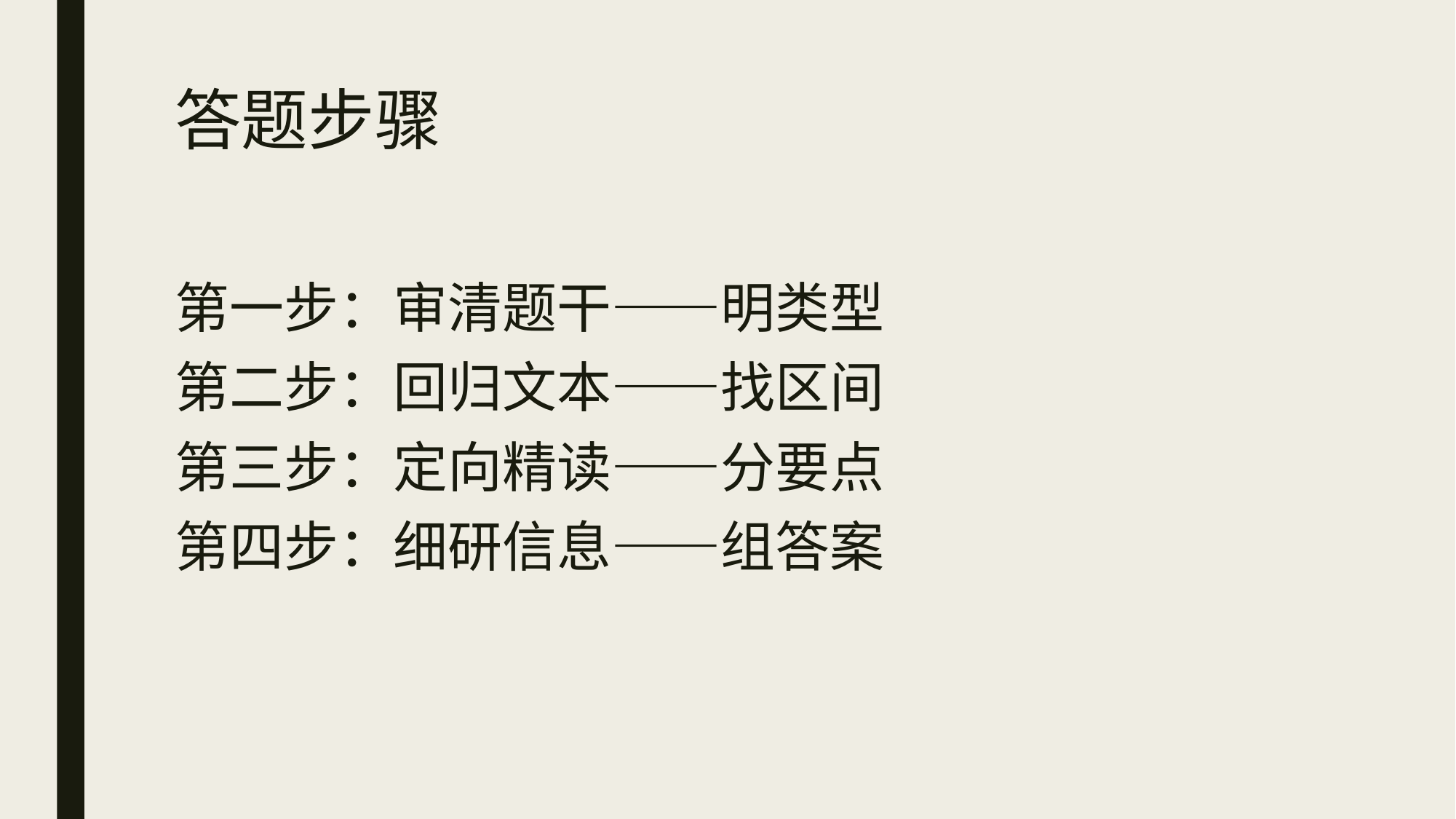

# 答题步骤
第一步：审清题干——明类型
第二步：回归文本——找区间
第三步：定向精读——分要点
第四步：细研信息——组答案